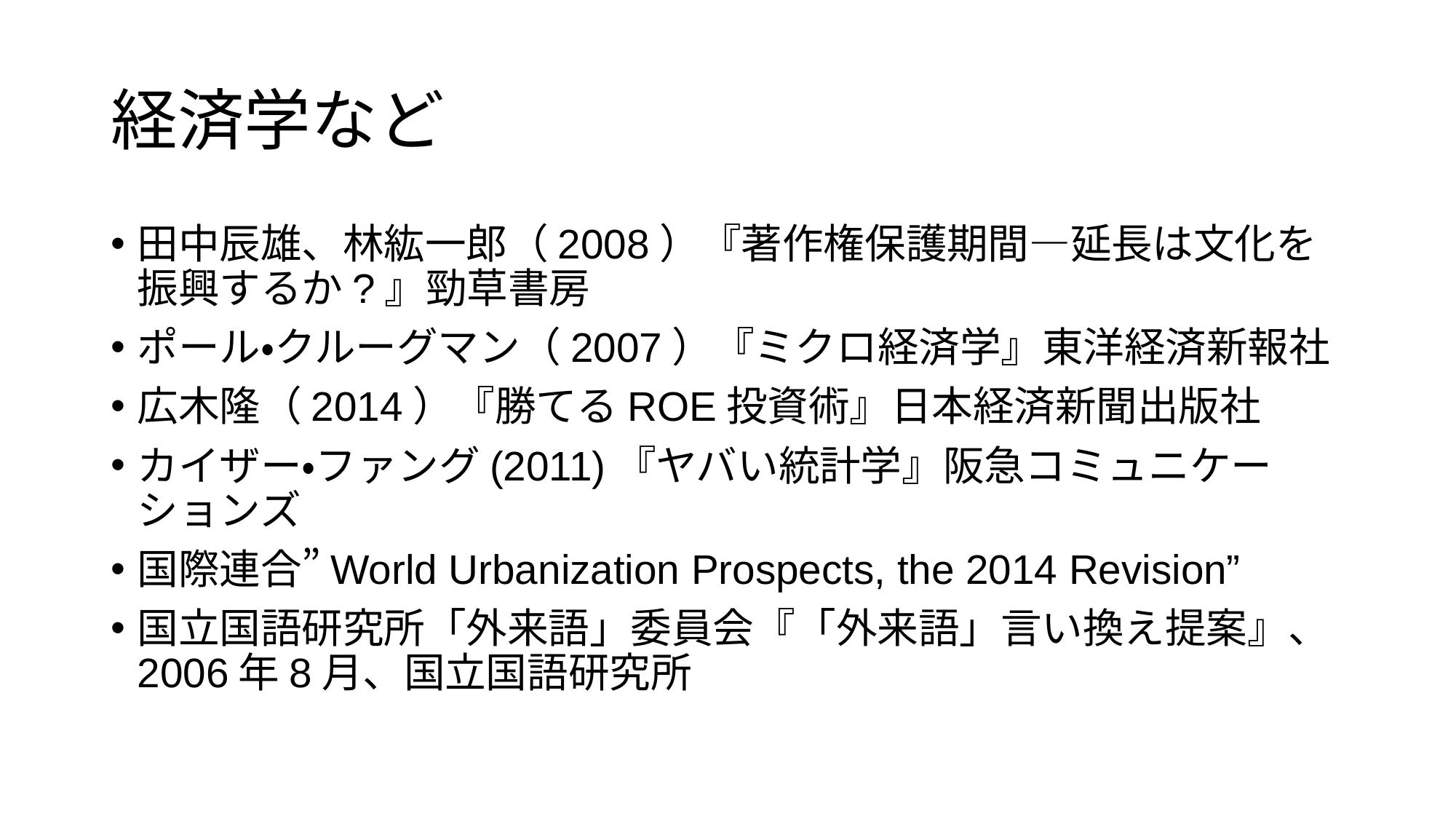

# 経済学など
田中辰雄、林紘一郎（2008）『著作権保護期間―延長は文化を振興するか?』勁草書房
ポール・クルーグマン（2007）『ミクロ経済学』東洋経済新報社
広木隆（2014）『勝てるROE投資術』日本経済新聞出版社
カイザー・ファング(2011)『ヤバい統計学』阪急コミュニケーションズ
国際連合”World Urbanization Prospects, the 2014 Revision”
国立国語研究所「外来語」委員会『「外来語」言い換え提案』、2006年8月、国立国語研究所